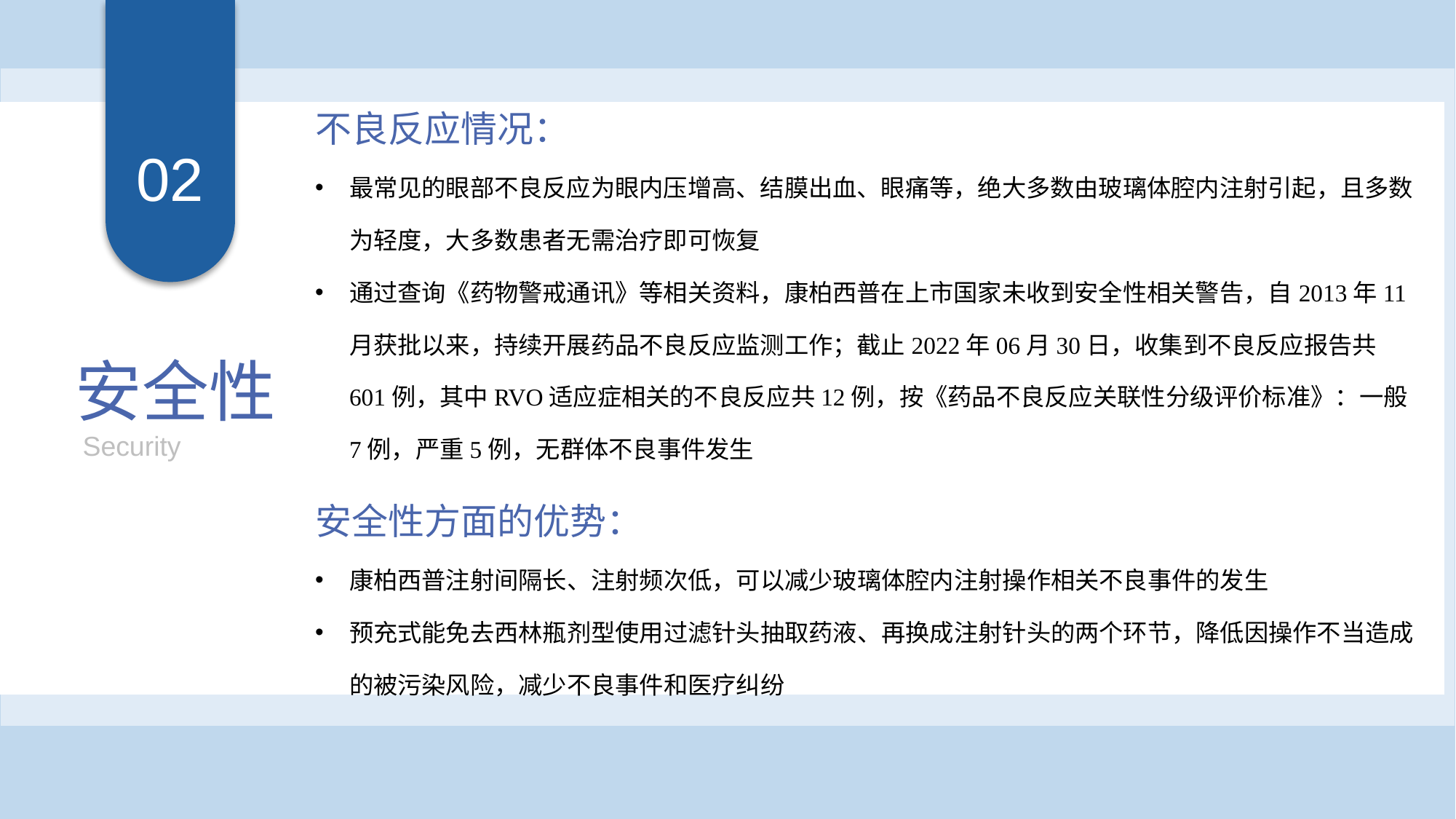

不良反应情况：
最常见的眼部不良反应为眼内压增高、结膜出血、眼痛等，绝大多数由玻璃体腔内注射引起，且多数为轻度，大多数患者无需治疗即可恢复
通过查询《药物警戒通讯》等相关资料，康柏西普在上市国家未收到安全性相关警告，自2013年11月获批以来，持续开展药品不良反应监测工作；截止2022年06月30日，收集到不良反应报告共601例，其中RVO适应症相关的不良反应共12例，按《药品不良反应关联性分级评价标准》：一般7例，严重5例，无群体不良事件发生
安全性方面的优势：
康柏西普注射间隔长、注射频次低，可以减少玻璃体腔内注射操作相关不良事件的发生
预充式能免去西林瓶剂型使用过滤针头抽取药液、再换成注射针头的两个环节，降低因操作不当造成的被污染风险，减少不良事件和医疗纠纷

02

安全性
Security